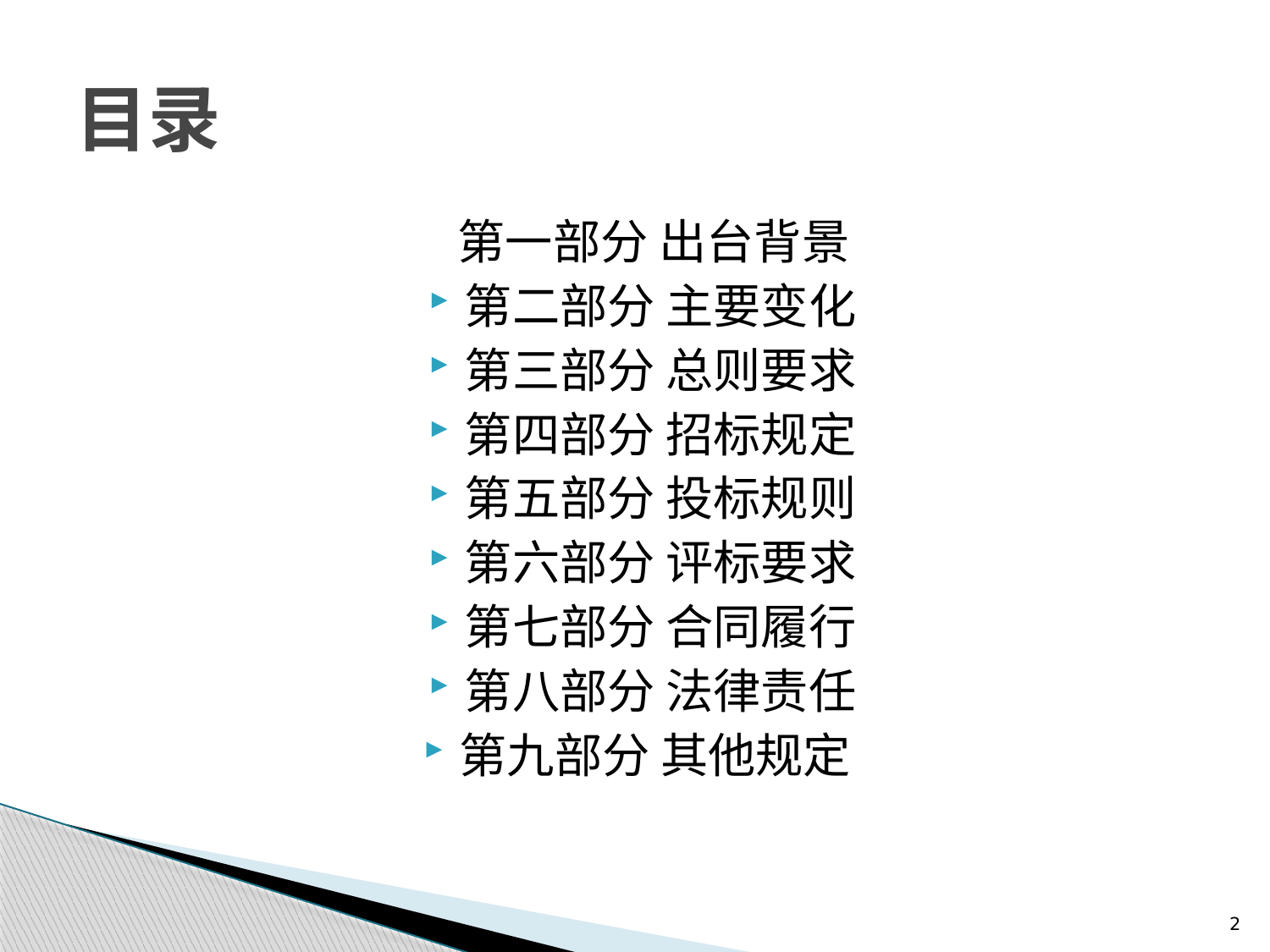

# 目录
 第一部分 出台背景
第二部分 主要变化
第三部分 总则要求
第四部分 招标规定
第五部分 投标规则
第六部分 评标要求
第七部分 合同履行
第八部分 法律责任
第九部分 其他规定
2